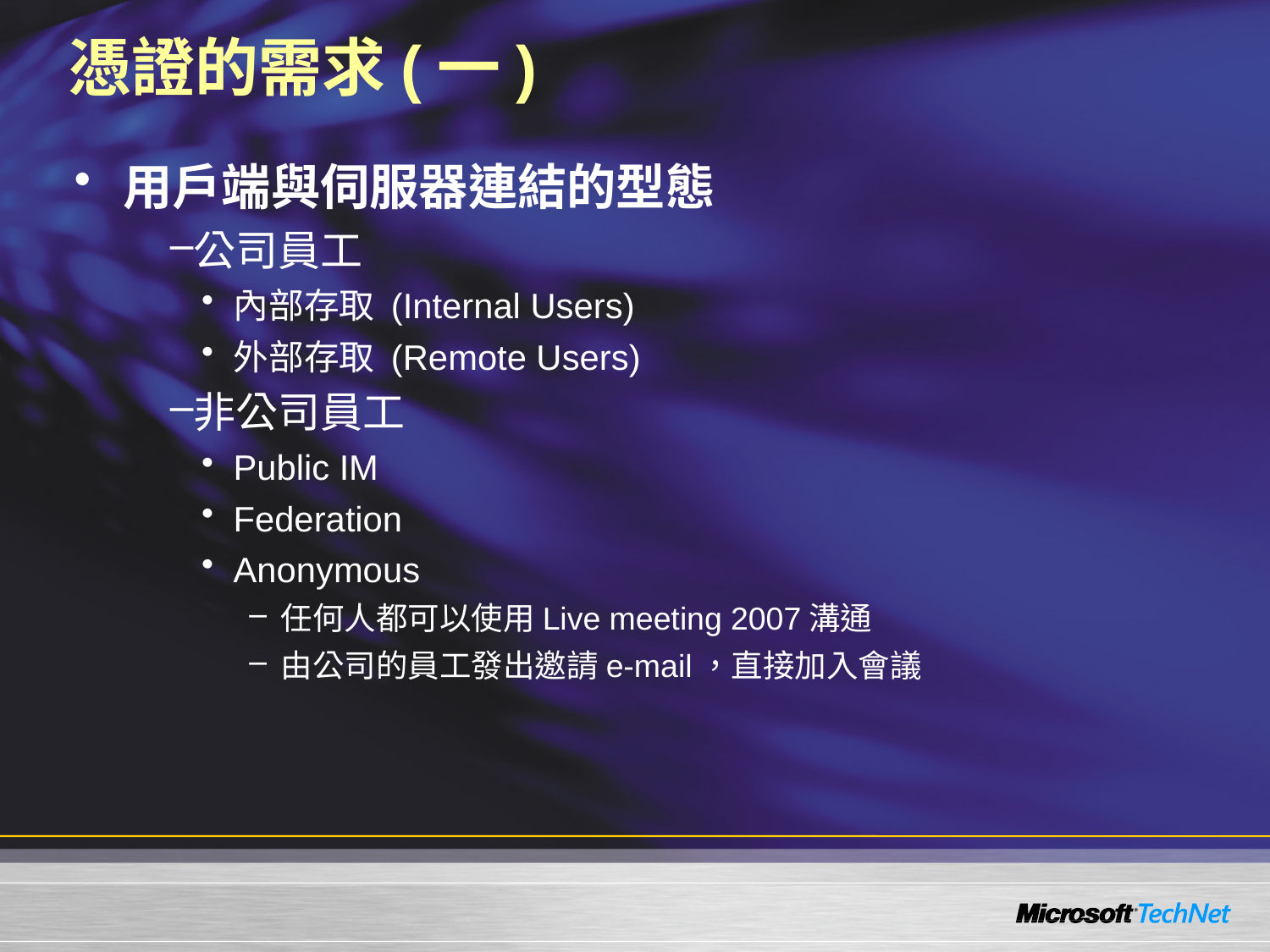

# 憑證的需求(一)
用戶端與伺服器連結的型態
公司員工
內部存取 (Internal Users)
外部存取 (Remote Users)
非公司員工
Public IM
Federation
Anonymous
任何人都可以使用Live meeting 2007溝通
由公司的員工發出邀請e-mail，直接加入會議